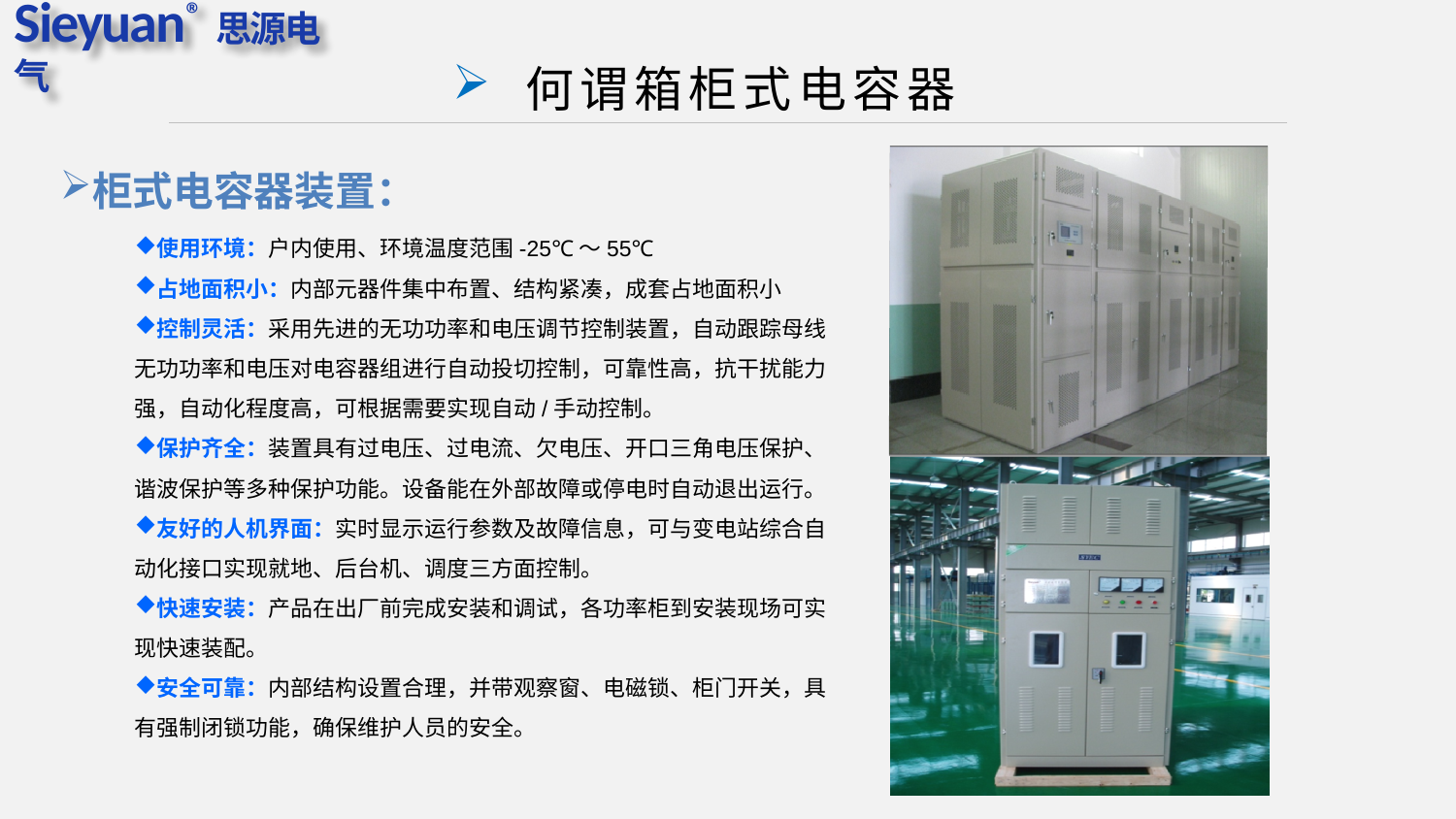

何谓箱柜式电容器
柜式电容器装置：

使用环境：户内使用、环境温度范围-25℃～55℃
占地面积小：内部元器件集中布置、结构紧凑，成套占地面积小
控制灵活：采用先进的无功功率和电压调节控制装置，自动跟踪母线无功功率和电压对电容器组进行自动投切控制，可靠性高，抗干扰能力强，自动化程度高，可根据需要实现自动/手动控制。
保护齐全：装置具有过电压、过电流、欠电压、开口三角电压保护、谐波保护等多种保护功能。设备能在外部故障或停电时自动退出运行。
友好的人机界面：实时显示运行参数及故障信息，可与变电站综合自动化接口实现就地、后台机、调度三方面控制。
快速安装：产品在出厂前完成安装和调试，各功率柜到安装现场可实现快速装配。
安全可靠：内部结构设置合理，并带观察窗、电磁锁、柜门开关，具有强制闭锁功能，确保维护人员的安全。